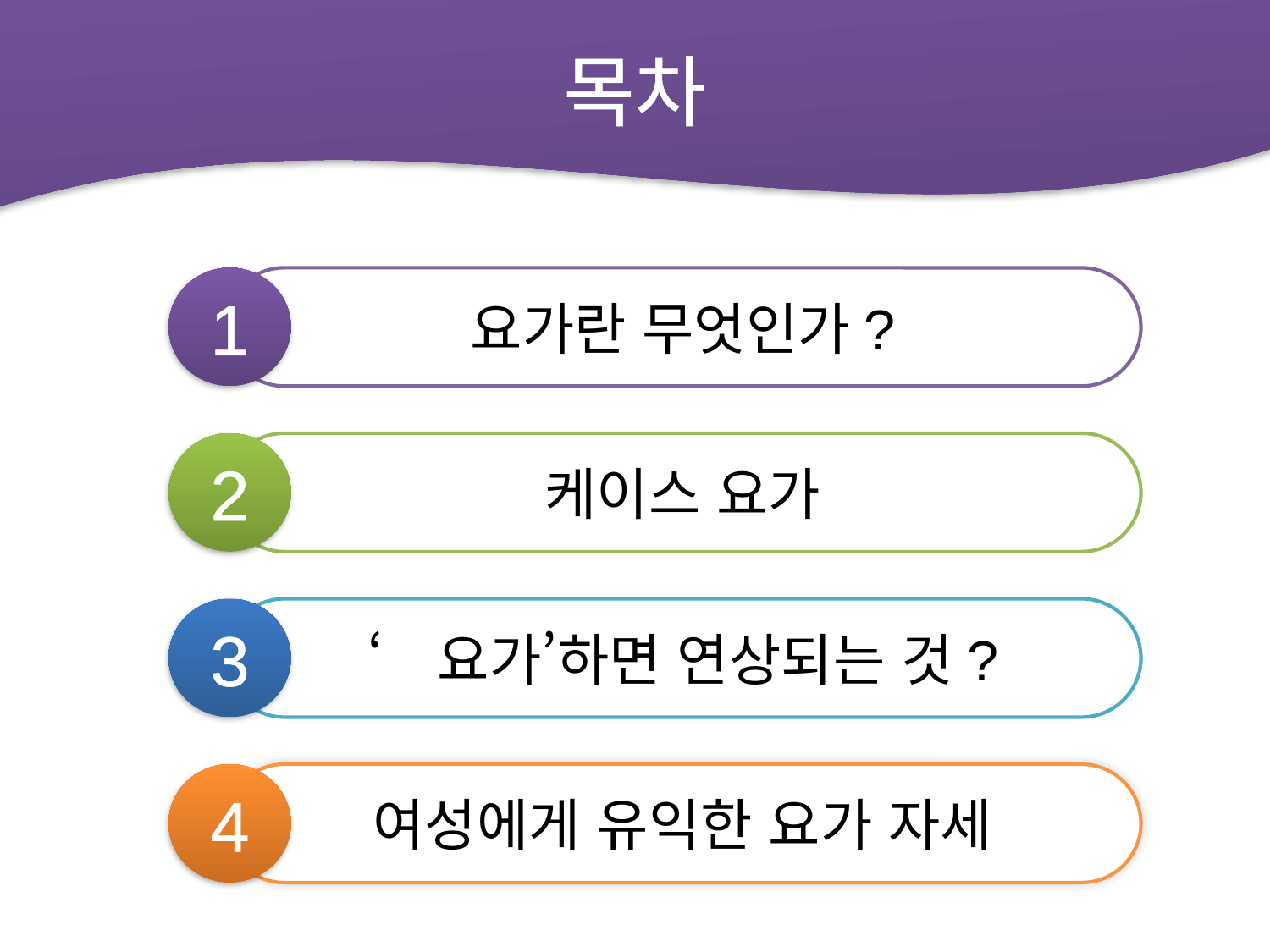

# 목차
1
요가란 무엇인가?
2
케이스 요가
3
‘요가’하면 연상되는 것?
4
여성에게 유익한 요가 자세